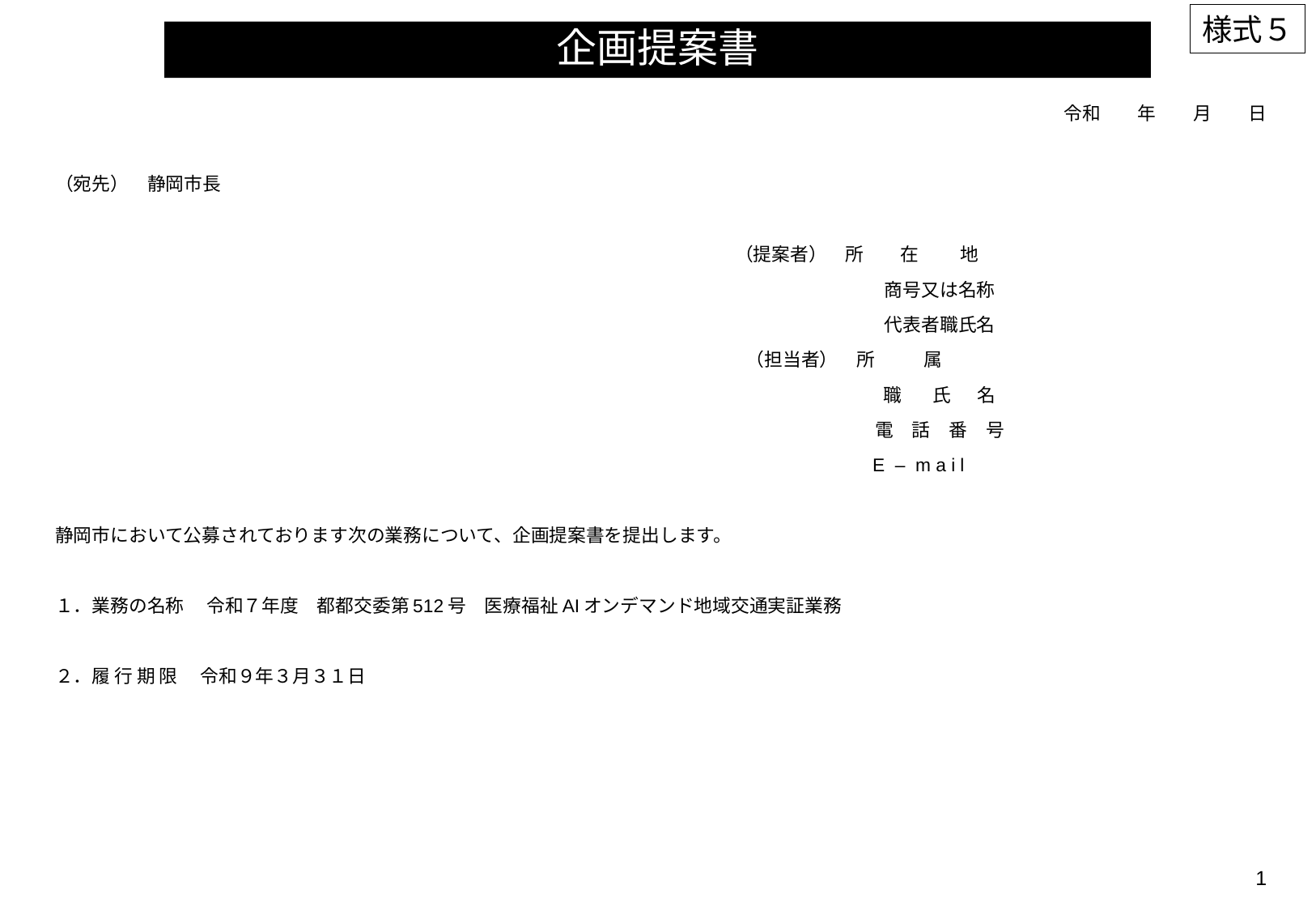

# 企画提案書
令和　　年　　月　　日

（宛先）　静岡市長

　　　　　　　　　　　　　　　　　　　　　　　 （提案者）　所　　在　 　地
　　　　　　　　　　　　　　　　　　　　　　　　　　　　　　 商号又は名称
　　　　　　　　　　　　　　　　　　　　　　　　　　　　　　 代表者職氏名
　　　　　　　　　　　　　　　　　             （担当者）　所            属
　　　　　　　　　　　　　　　　　　　　　　　　　　　　　 　職  　 氏 　 名
　　　　　　　　　　　　　　　　　　　　　　　　　　　　　　 電　話　番　号
　　　　　　　　　　　　　　　　　　　　　　　　　　        E  –  m a i l

静岡市において公募されております次の業務について、企画提案書を提出します。

１．業務の名称　 令和７年度　都都交委第512号　医療福祉AIオンデマンド地域交通実証業務

２．履 行 期 限　 令和９年３月３１日
1